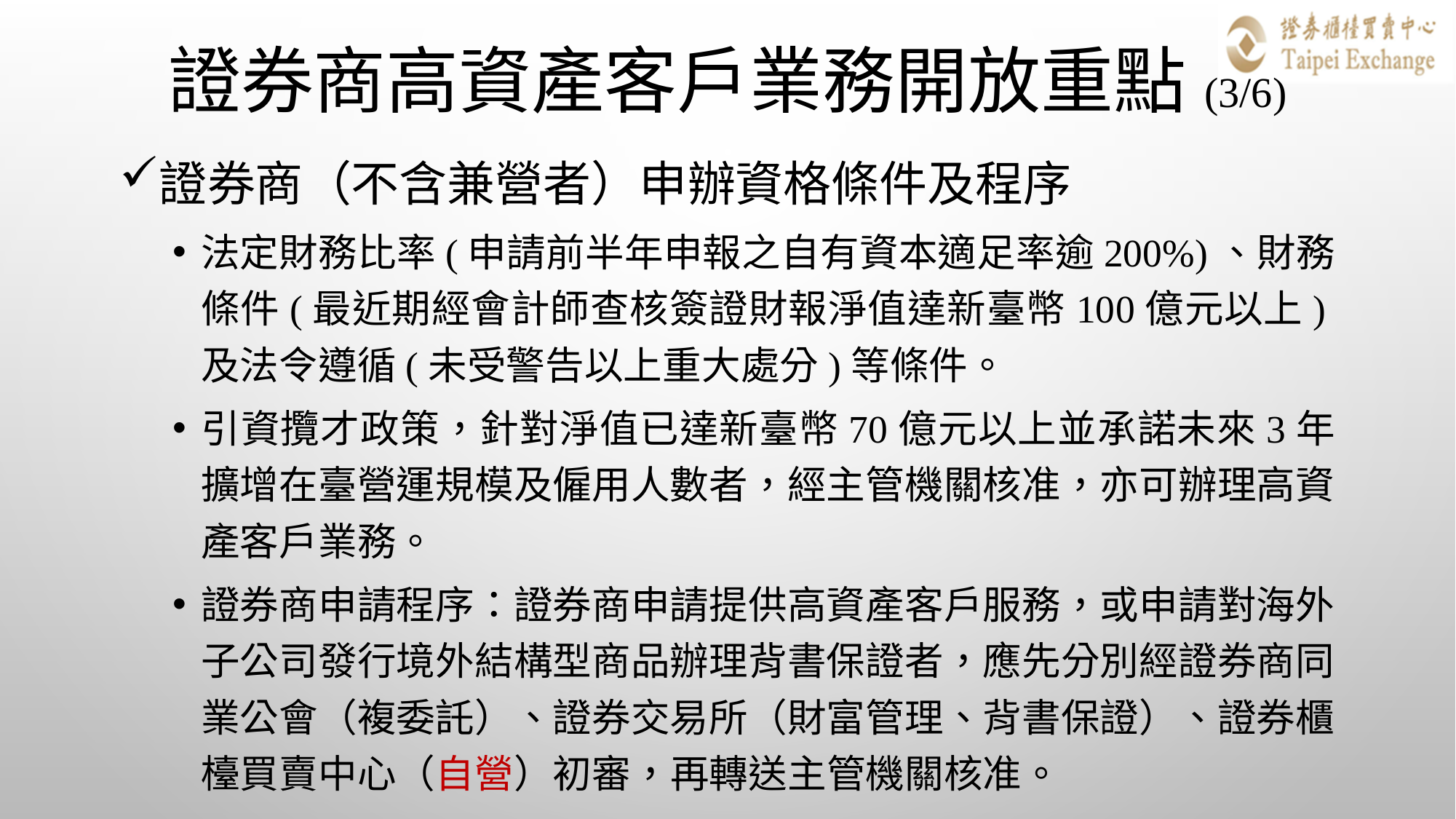

# 證券商高資產客戶業務開放重點(3/6)
證券商（不含兼營者）申辦資格條件及程序
法定財務比率(申請前半年申報之自有資本適足率逾200%)、財務條件(最近期經會計師查核簽證財報淨值達新臺幣100億元以上)及法令遵循(未受警告以上重大處分)等條件。
引資攬才政策，針對淨值已達新臺幣70億元以上並承諾未來3年擴增在臺營運規模及僱用人數者，經主管機關核准，亦可辦理高資產客戶業務。
證券商申請程序：證券商申請提供高資產客戶服務，或申請對海外子公司發行境外結構型商品辦理背書保證者，應先分別經證券商同業公會（複委託）、證券交易所（財富管理、背書保證）、證券櫃檯買賣中心（自營）初審，再轉送主管機關核准。